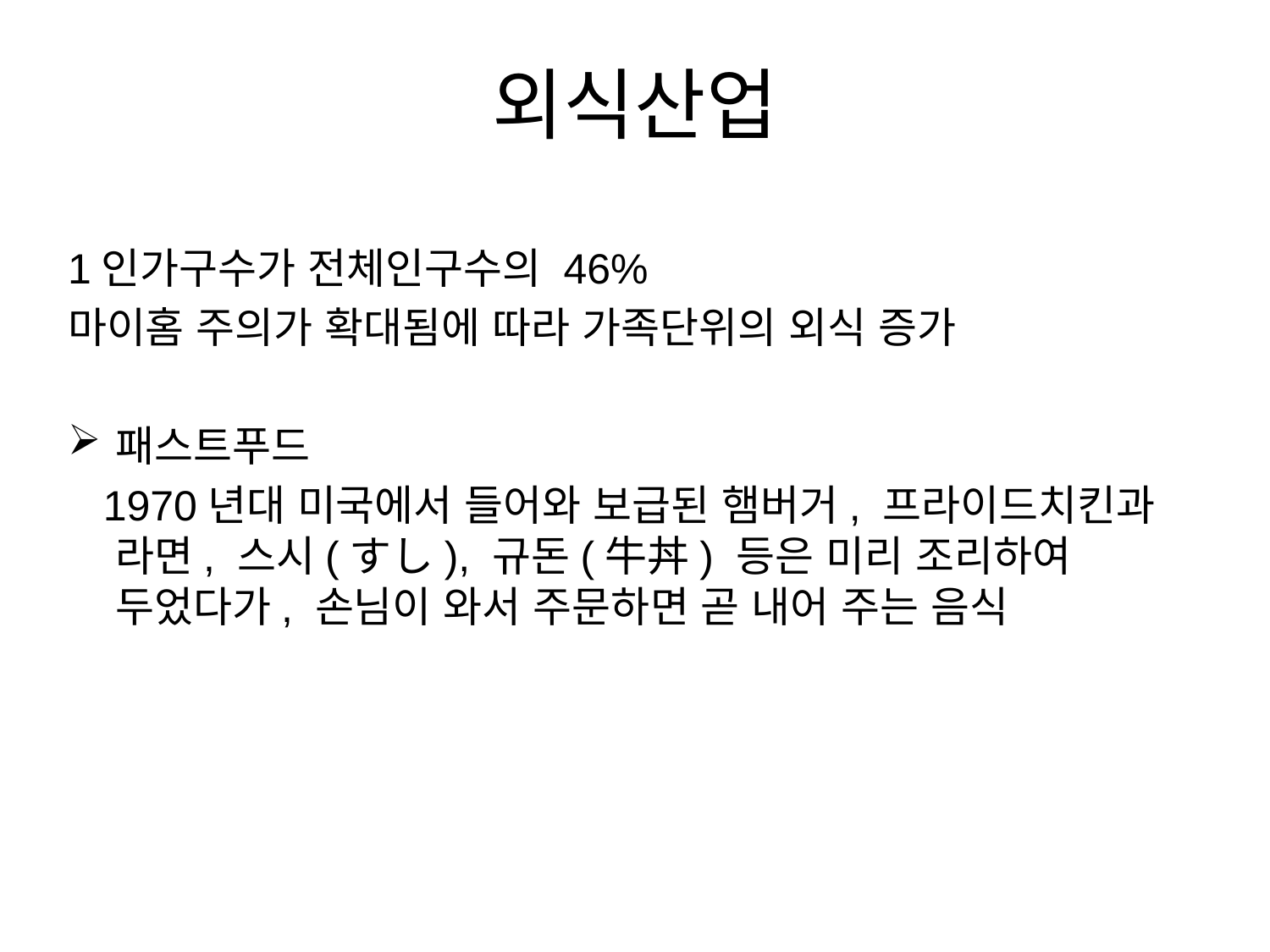

# 외식산업

1인가구수가 전체인구수의 46%
마이홈 주의가 확대됨에 따라 가족단위의 외식 증가

패스트푸드
   1970년대 미국에서 들어와 보급된 햄버거, 프라이드치킨과 라면, 스시(すし), 규돈(牛丼) 등은 미리 조리하여 두었다가, 손님이 와서 주문하면 곧 내어 주는 음식